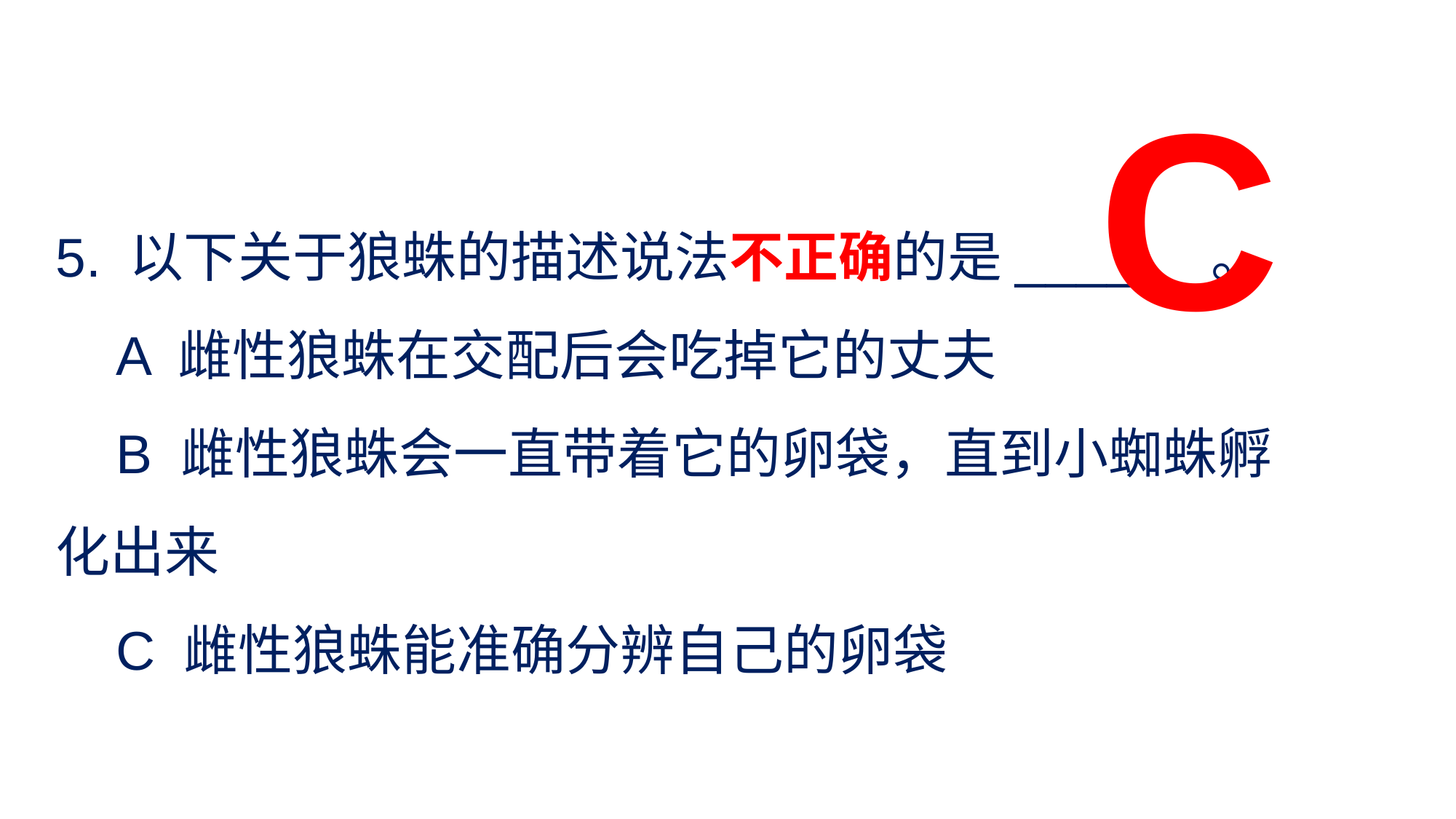

C
5. 以下关于狼蛛的描述说法不正确的是______。
    A 雌性狼蛛在交配后会吃掉它的丈夫
    B 雌性狼蛛会一直带着它的卵袋，直到小蜘蛛孵化出来
    C 雌性狼蛛能准确分辨自己的卵袋